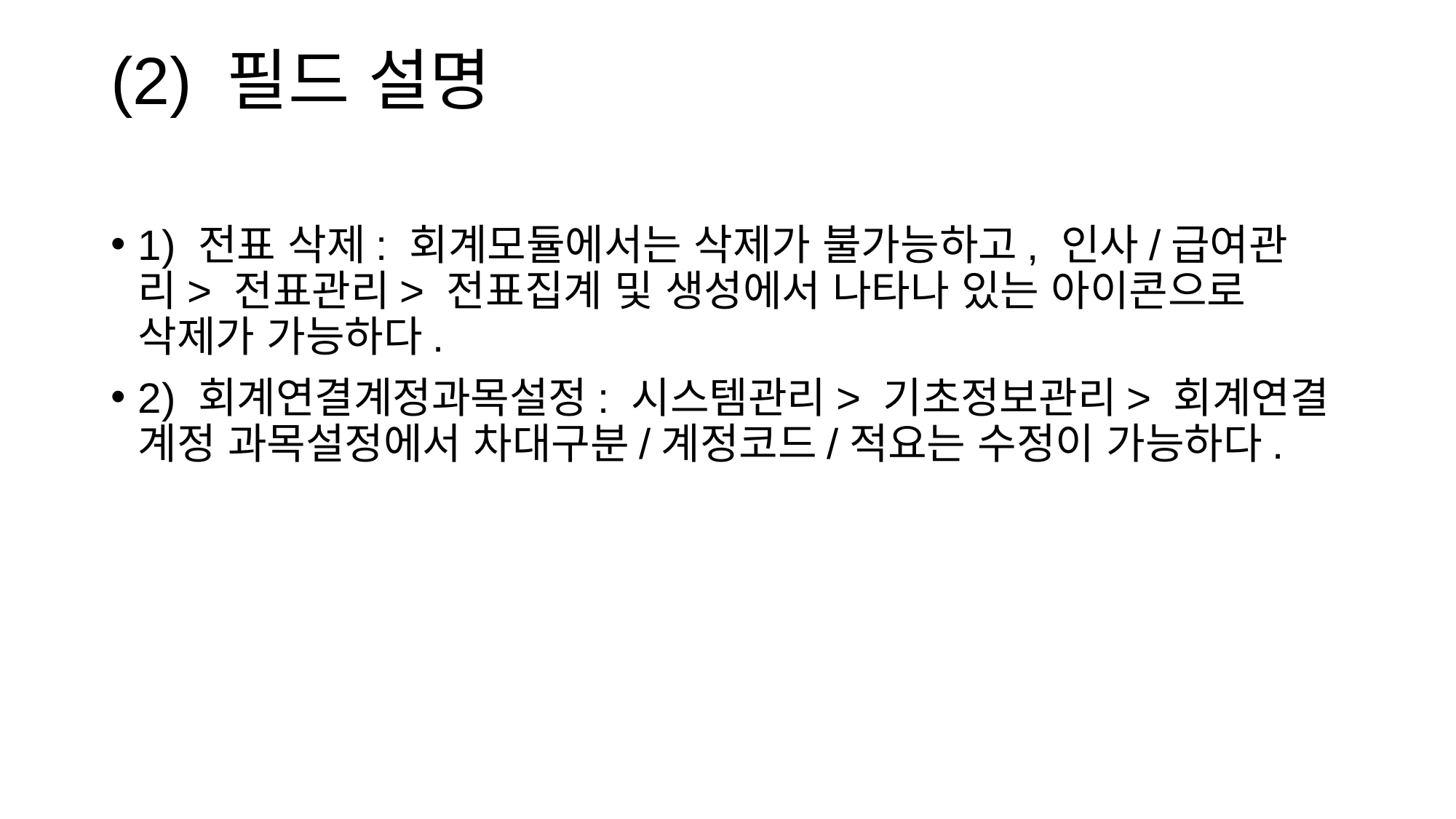

# (2) 필드 설명
1) 전표 삭제: 회계모듈에서는 삭제가 불가능하고, 인사/급여관리> 전표관리> 전표집계 및 생성에서 나타나 있는 아이콘으로 삭제가 가능하다.
2) 회계연결계정과목설정: 시스템관리> 기초정보관리> 회계연결 계정 과목설정에서 차대구분/계정코드/적요는 수정이 가능하다.